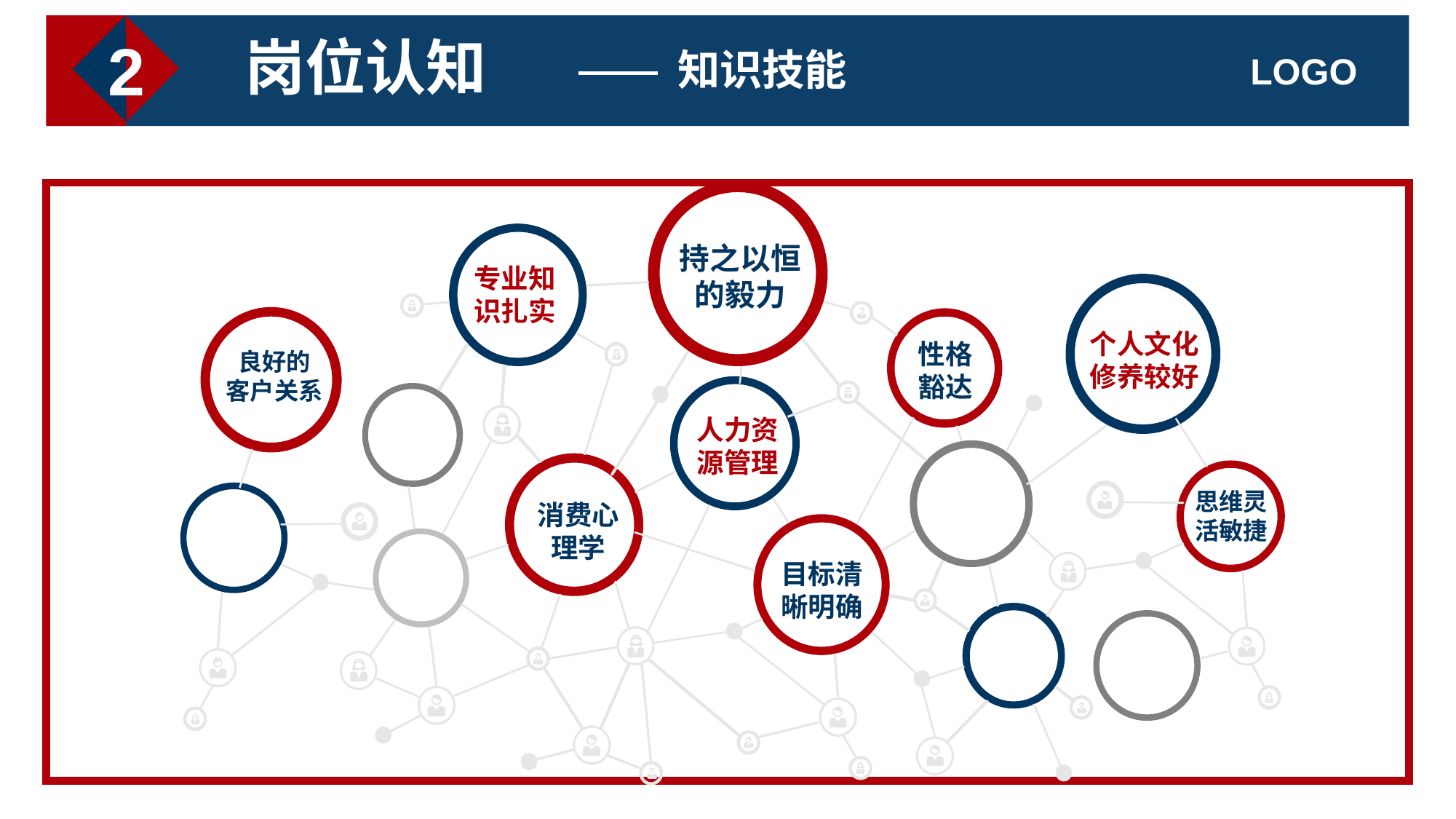

2

岗位认知
知识技能

持之以恒
的毅力
专业知识扎实
个人文化
修养较好
性格
豁达
良好的
客户关系

人力资
源管理
思维灵
活敏捷
消费心理学
目标清晰明确